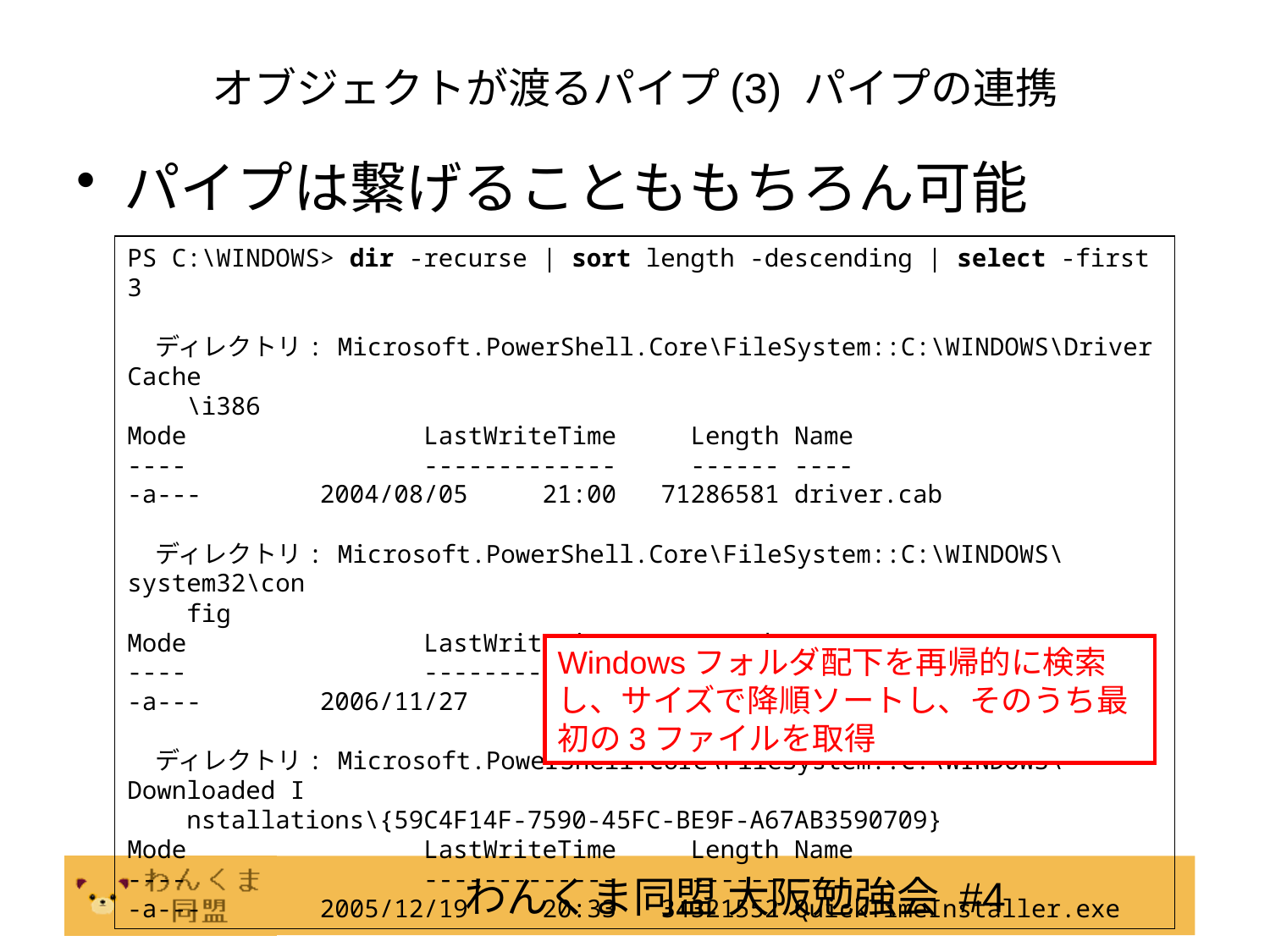

# オブジェクトが渡るパイプ(3) パイプの連携
パイプは繋げることももちろん可能
PS C:\WINDOWS> dir -recurse | sort length -descending | select -first 3

    ディレクトリ: Microsoft.PowerShell.Core\FileSystem::C:\WINDOWS\Driver Cache
    \i386
Mode                LastWriteTime     Length Name
----                -------------     ------ ----
-a---        2004/08/05     21:00   71286581 driver.cab

    ディレクトリ: Microsoft.PowerShell.Core\FileSystem::C:\WINDOWS\system32\con
    fig
Mode                LastWriteTime     Length Name
----                -------------     ------ ----
-a---        2006/11/27      1:08   43253760 software

    ディレクトリ: Microsoft.PowerShell.Core\FileSystem::C:\WINDOWS\Downloaded I
    nstallations\{59C4F14F-7590-45FC-BE9F-A67AB3590709}
Mode                LastWriteTime     Length Name
----                -------------     ------ ----
-a---        2005/12/19     20:33   34321552 QuickTimeInstaller.exe
Windowsフォルダ配下を再帰的に検索し、サイズで降順ソートし、そのうち最初の3ファイルを取得